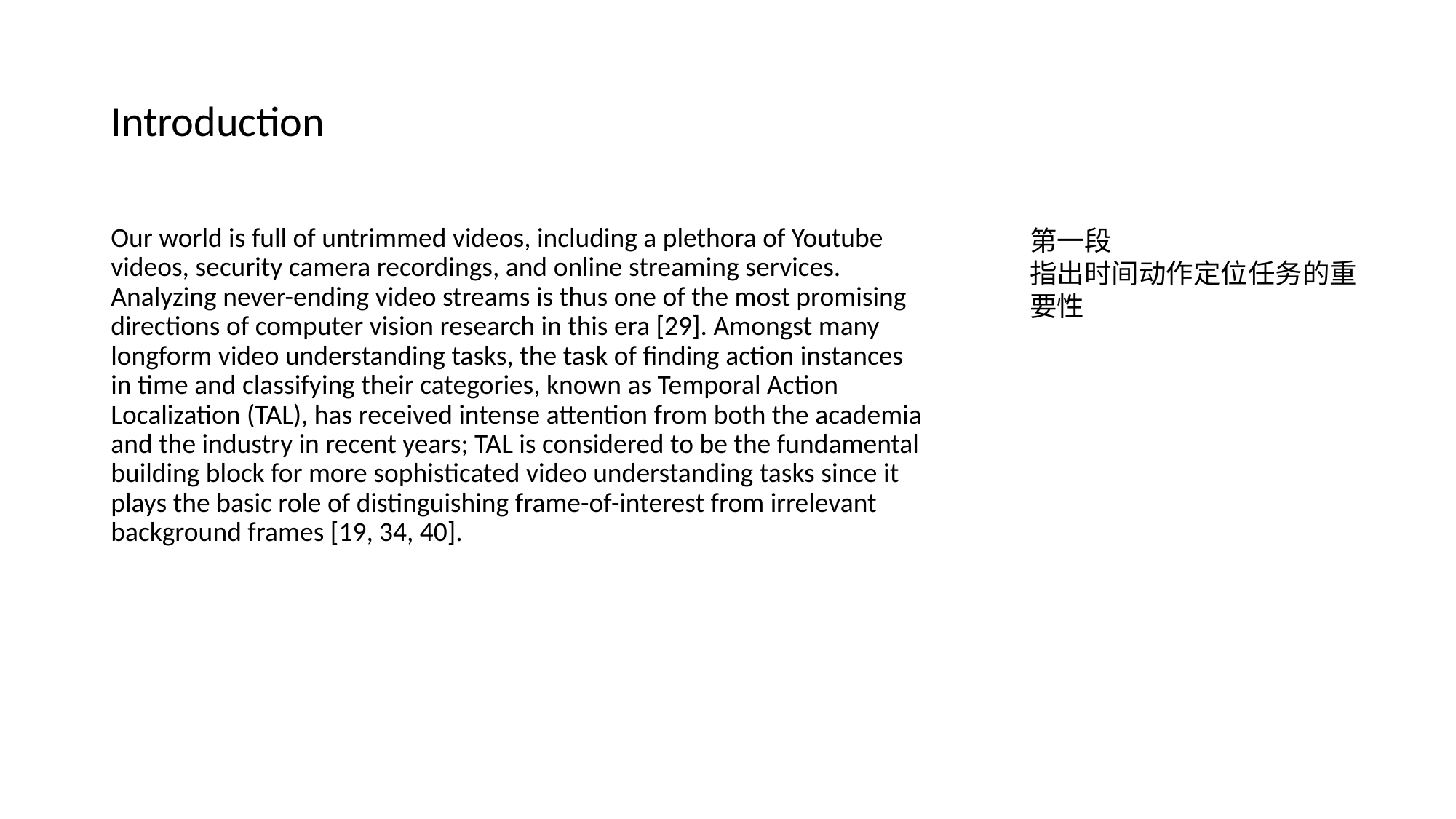

# Introduction
Our world is full of untrimmed videos, including a plethora of Youtube videos, security camera recordings, and online streaming services. Analyzing never-ending video streams is thus one of the most promising directions of computer vision research in this era [29]. Amongst many longform video understanding tasks, the task of finding action instances in time and classifying their categories, known as Temporal Action Localization (TAL), has received intense attention from both the academia and the industry in recent years; TAL is considered to be the fundamental building block for more sophisticated video understanding tasks since it plays the basic role of distinguishing frame-of-interest from irrelevant background frames [19, 34, 40].
第一段
指出时间动作定位任务的重要性